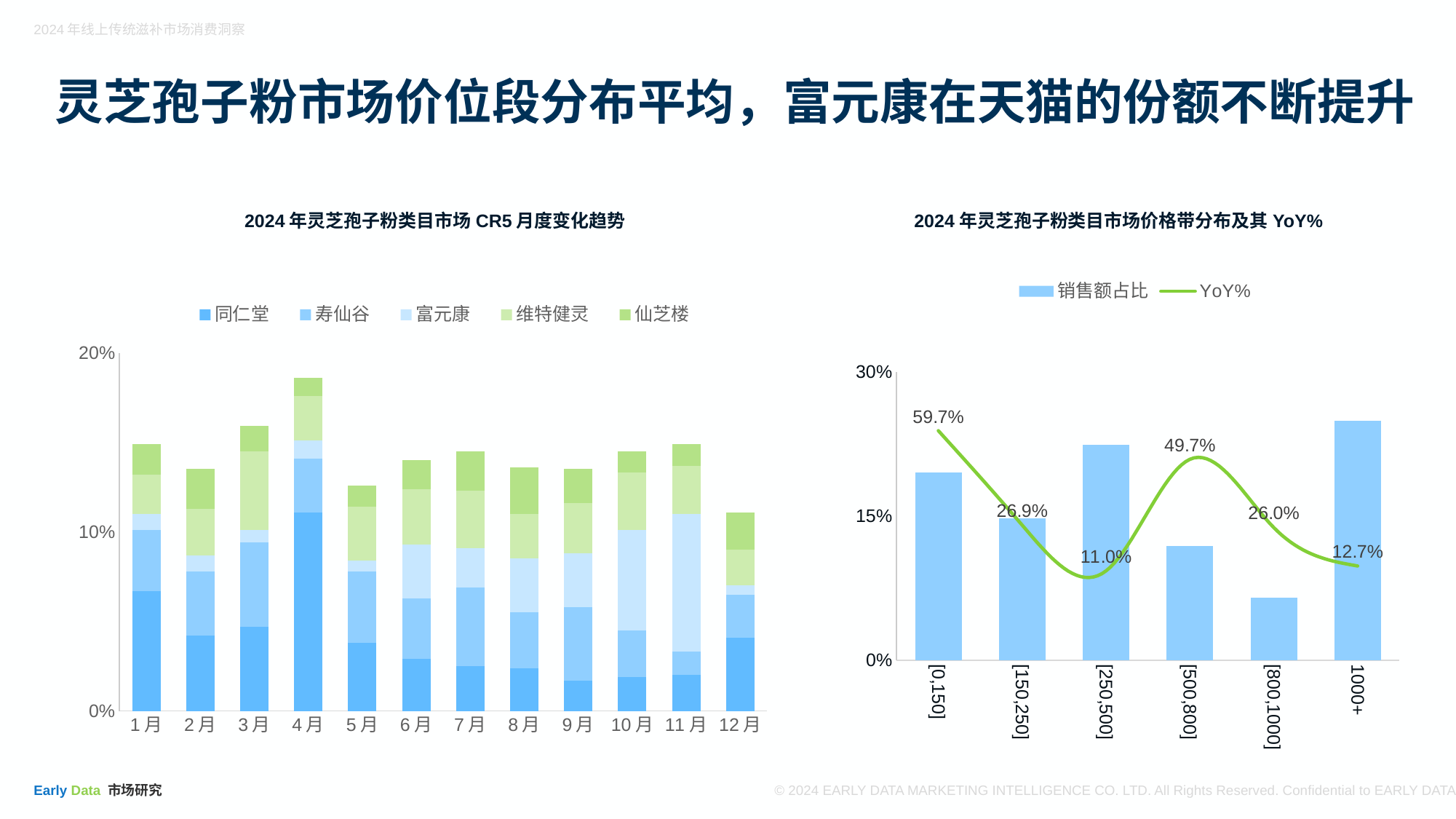

灵芝孢子粉市场价位段分布平均，富元康在天猫的份额不断提升
2024年灵芝孢子粉类目市场CR5月度变化趋势

2024年灵芝孢子粉类目市场价格带分布及其YoY%

### Chart

| Category | 同仁堂 | 寿仙谷 | 富元康 | 维特健灵 | 仙芝楼 |
|---|---|---|---|---|---|
| 1月 | 0.067 | 0.034 | 0.009 | 0.022 | 0.017 |
| 2月 | 0.042 | 0.036 | 0.009 | 0.026 | 0.022 |
| 3月 | 0.047 | 0.047 | 0.007 | 0.044 | 0.014 |
| 4月 | 0.111 | 0.03 | 0.01 | 0.025 | 0.01 |
| 5月 | 0.038 | 0.04 | 0.006 | 0.03 | 0.012 |
| 6月 | 0.029 | 0.034 | 0.03 | 0.031 | 0.016 |
| 7月 | 0.025 | 0.044 | 0.022 | 0.032 | 0.022 |
| 8月 | 0.024 | 0.031 | 0.03 | 0.025 | 0.026 |
| 9月 | 0.017 | 0.041 | 0.03 | 0.028 | 0.019 |
| 10月 | 0.019 | 0.026 | 0.056 | 0.032 | 0.012 |
| 11月 | 0.02 | 0.013 | 0.077 | 0.027 | 0.012 |
| 12月 | 0.041 | 0.024 | 0.005 | 0.02 | 0.021 |

### Chart

| Category | 销售额占比 | YoY% |
|---|---|---|
| [0,150] | 0.1951272328113784 | 0.5965987999244038 |
| [150,250] | 0.1478271224670067 | 0.2685894143874759 |
| [250,500] | 0.2240270024268037 | 0.1098533134427728 |
| [500,800] | 0.1190086581560851 | 0.4974107160535546 |
| [800,1000] | 0.0647745531102252 | 0.2603227390147125 |
| 1000+ | 0.2492354310285001 | 0.1268429382240086 |